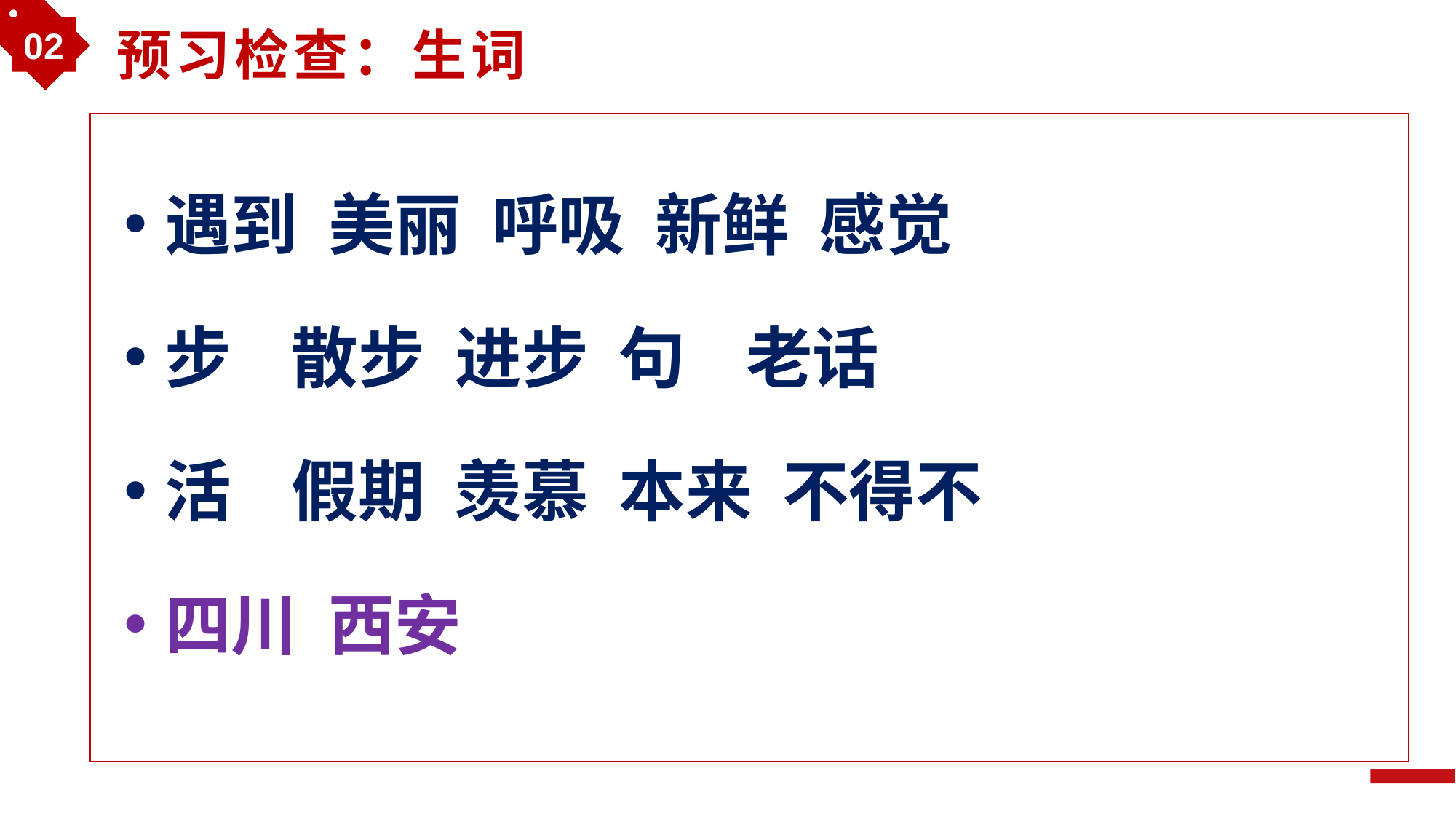

02
预习检查：生词

遇到  美丽  呼吸  新鲜  感觉
步    散步  进步  句    老话
活    假期  羡慕  本来  不得不
四川  西安